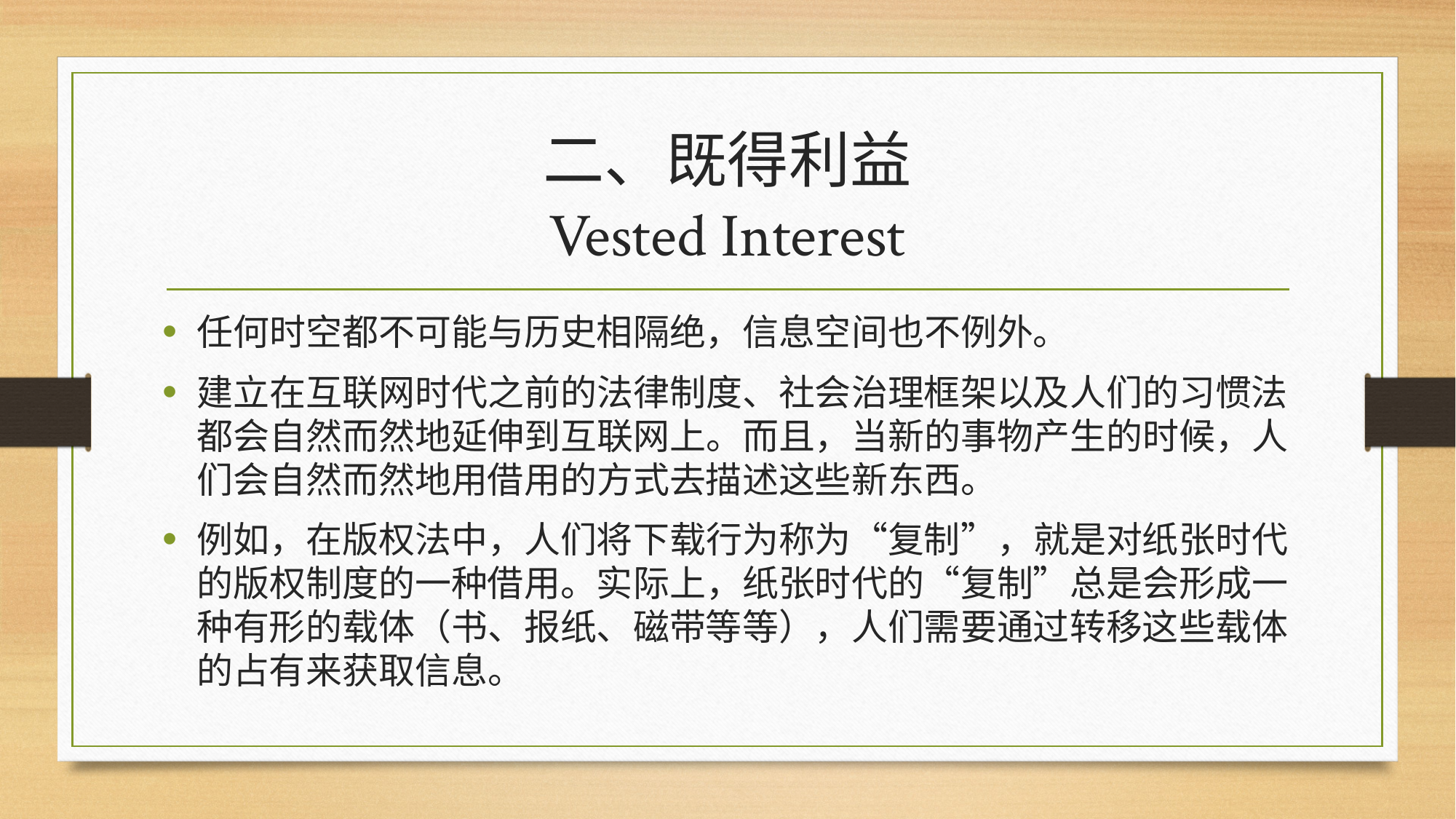

# 二、既得利益 Vested Interest
任何时空都不可能与历史相隔绝，信息空间也不例外。
建立在互联网时代之前的法律制度、社会治理框架以及人们的习惯法都会自然而然地延伸到互联网上。而且，当新的事物产生的时候，人们会自然而然地用借用的方式去描述这些新东西。
例如，在版权法中，人们将下载行为称为“复制”，就是对纸张时代的版权制度的一种借用。实际上，纸张时代的“复制”总是会形成一种有形的载体（书、报纸、磁带等等），人们需要通过转移这些载体的占有来获取信息。